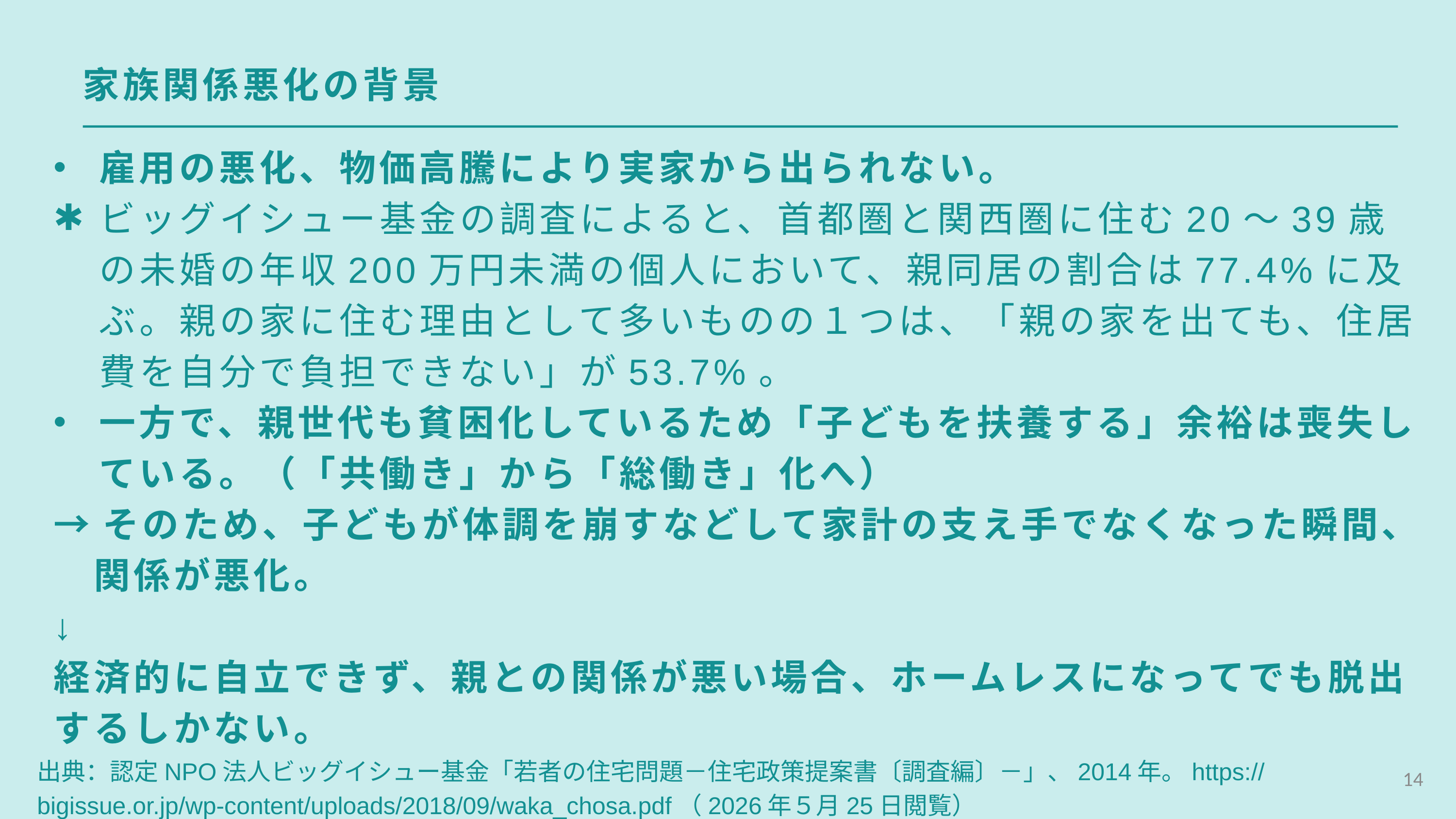

家族関係悪化の背景

雇用の悪化、物価高騰により実家から出られない。
ビッグイシュー基金の調査によると、首都圏と関西圏に住む20〜39歳の未婚の年収200万円未満の個人において、親同居の割合は77.4%に及ぶ。親の家に住む理由として多いものの１つは、「親の家を出ても、住居費を自分で負担できない」が53.7%。
一方で、親世代も貧困化しているため「子どもを扶養する」余裕は喪失している。（「共働き」から「総働き」化へ）
→そのため、子どもが体調を崩すなどして家計の支え手でなくなった瞬間、
　関係が悪化。
↓
経済的に自立できず、親との関係が悪い場合、ホームレスになってでも脱出するしかない。

出典：認定NPO法人ビッグイシュー基金「若者の住宅問題－住宅政策提案書〔調査編〕－」、2014年。https://bigissue.or.jp/wp-content/uploads/2018/09/waka_chosa.pdf（2026年５月25日閲覧）
14